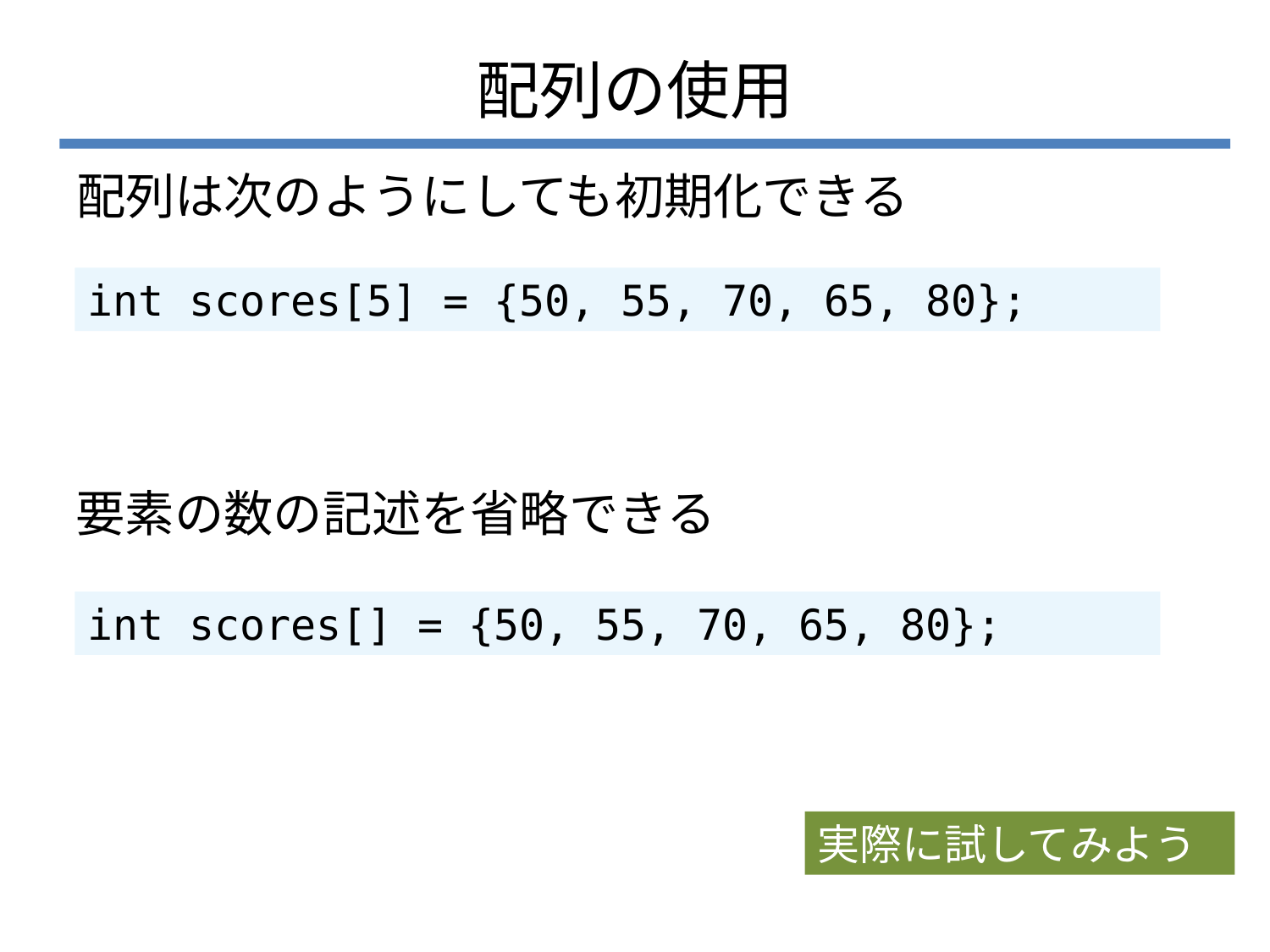

# 配列の使用
配列は次のようにしても初期化できる
int scores[5] = {50, 55, 70, 65, 80};
要素の数の記述を省略できる
int scores[] = {50, 55, 70, 65, 80};
実際に試してみよう